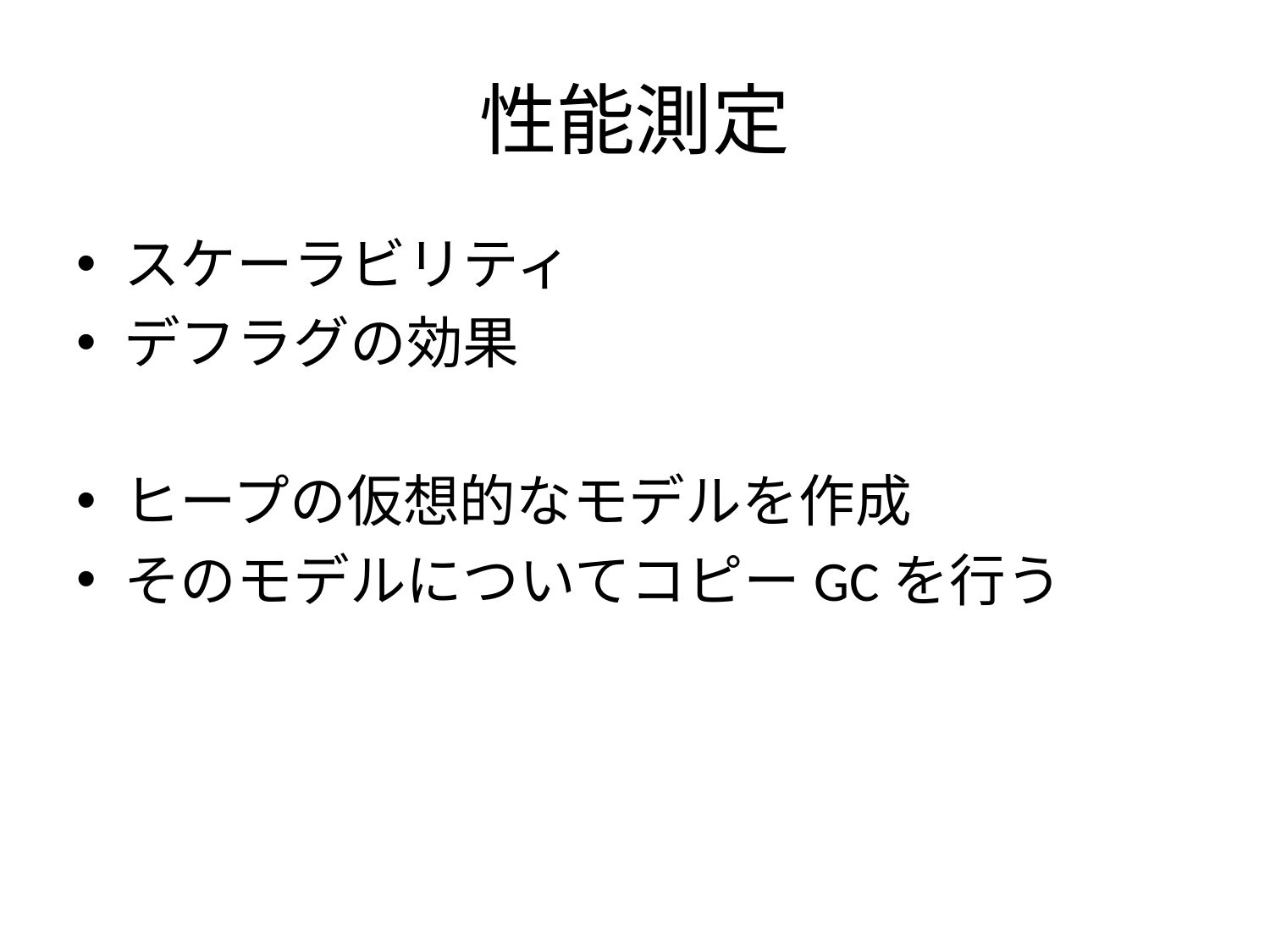

# 性能測定
スケーラビリティ
デフラグの効果

ヒープの仮想的なモデルを作成
そのモデルについてコピーGCを行う